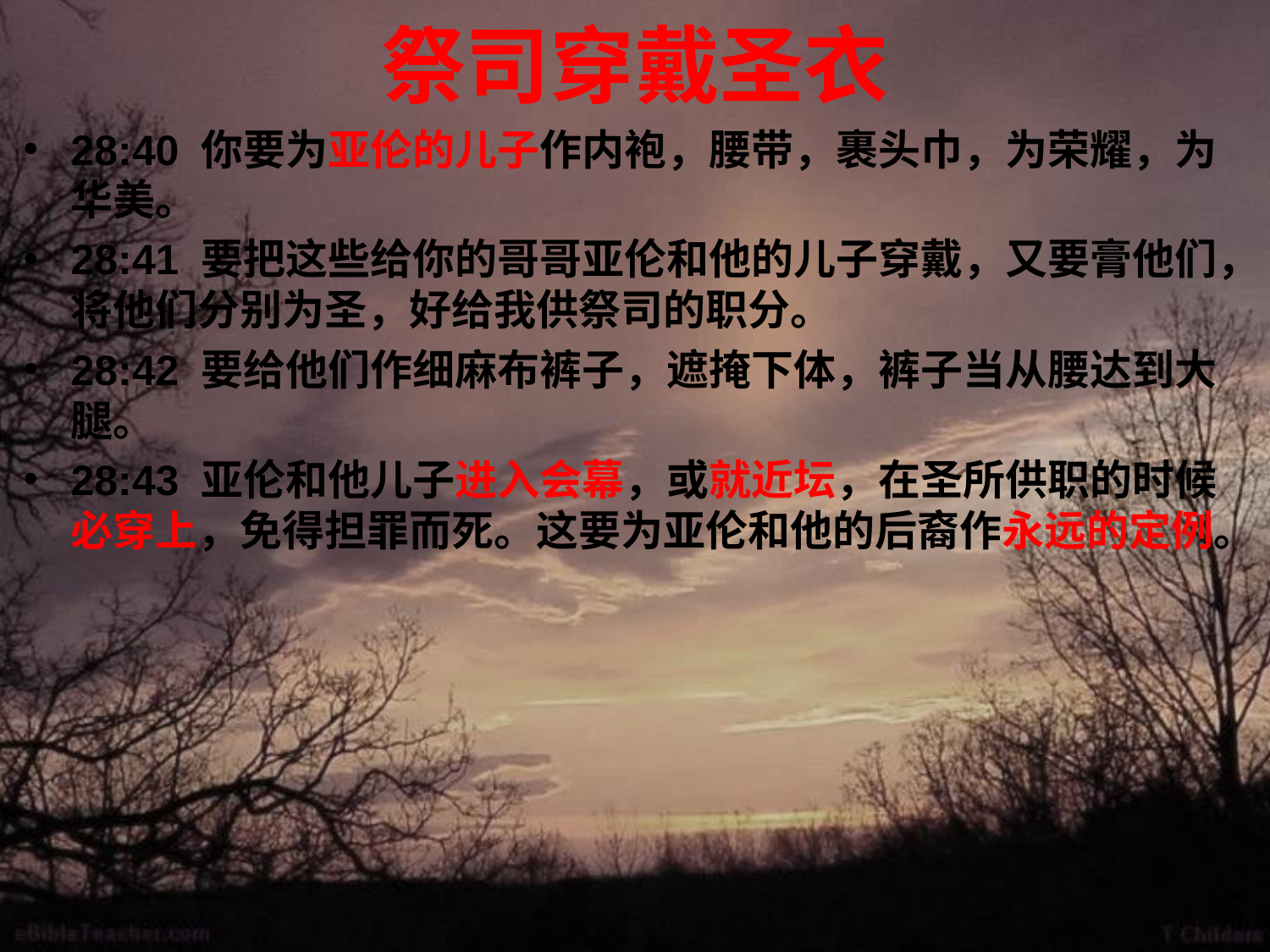

# 祭司穿戴圣衣
28:40 你要为亚伦的儿子作内袍，腰带，裹头巾，为荣耀，为华美。
28:41 要把这些给你的哥哥亚伦和他的儿子穿戴，又要膏他们，将他们分别为圣，好给我供祭司的职分。
28:42 要给他们作细麻布裤子，遮掩下体，裤子当从腰达到大腿。
28:43 亚伦和他儿子进入会幕，或就近坛，在圣所供职的时候必穿上，免得担罪而死。这要为亚伦和他的后裔作永远的定例。